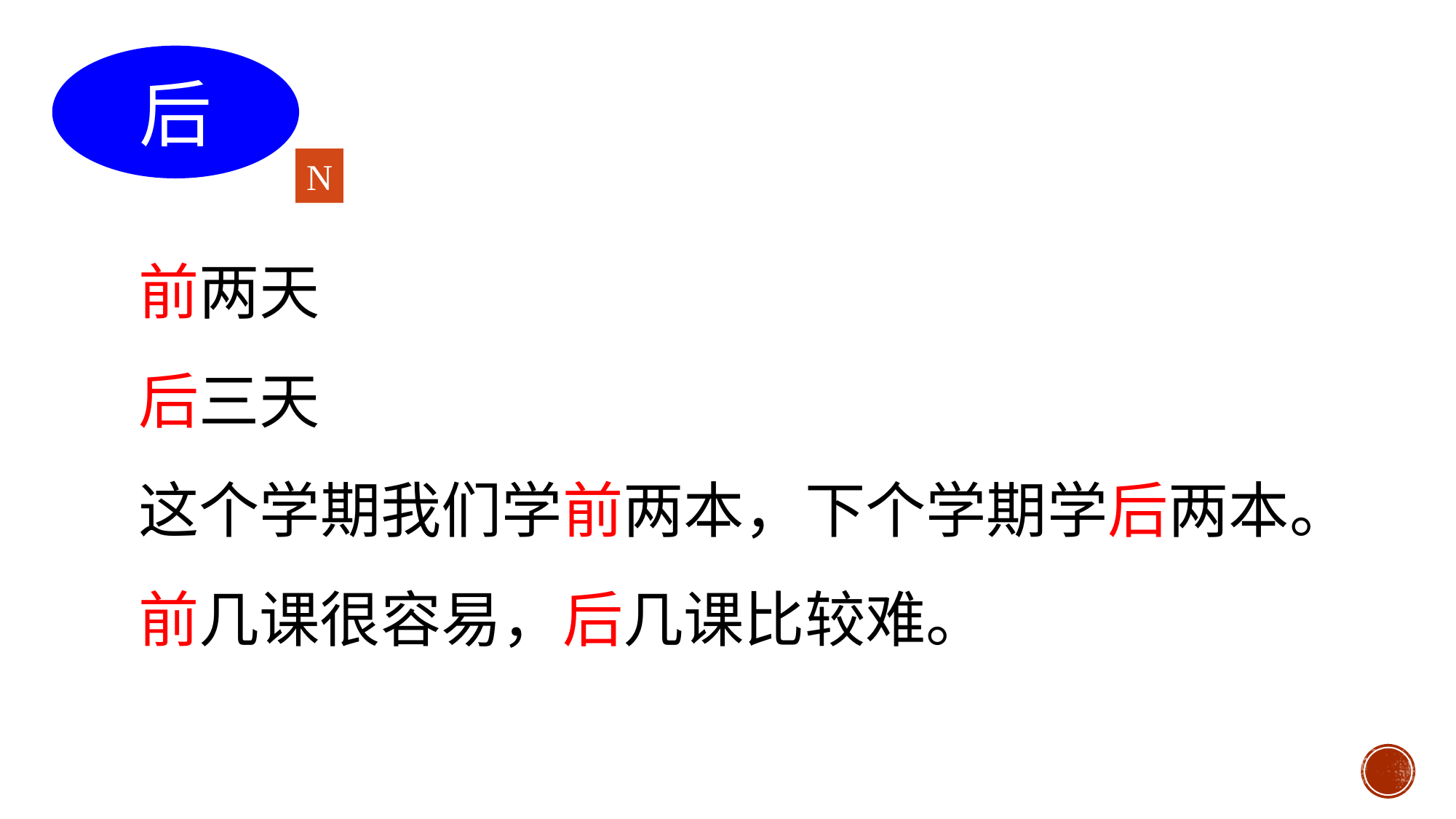

后
N
前两天
后三天
这个学期我们学前两本，下个学期学后两本。
前几课很容易，后几课比较难。